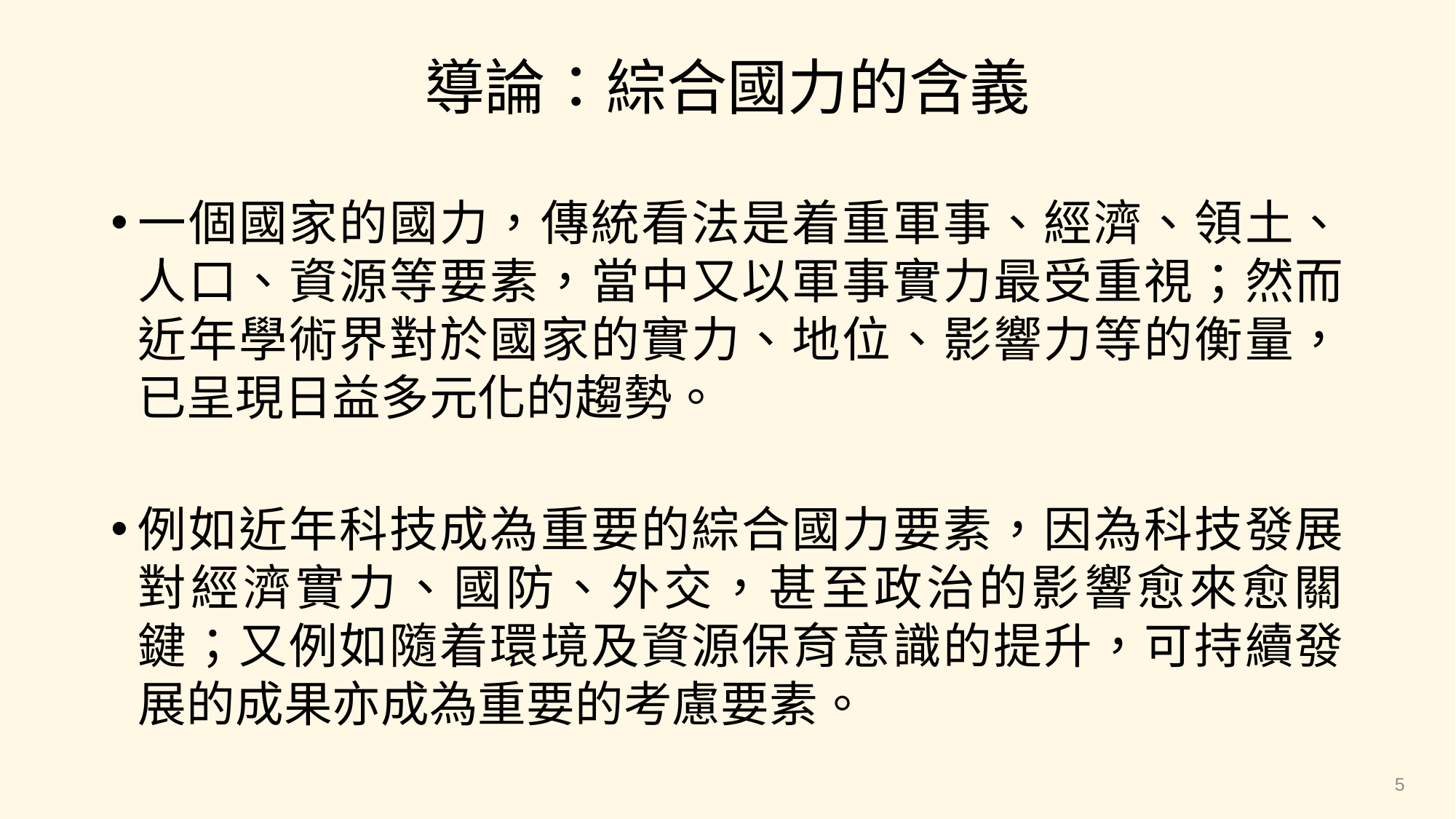

# 導論：綜合國力的含義
一個國家的國力，傳統看法是着重軍事、經濟、領土、人口、資源等要素，當中又以軍事實力最受重視；然而近年學術界對於國家的實力、地位、影響力等的衡量，已呈現日益多元化的趨勢。

例如近年科技成為重要的綜合國力要素，因為科技發展對經濟實力、國防、外交，甚至政治的影響愈來愈關鍵；又例如隨着環境及資源保育意識的提升，可持續發展的成果亦成為重要的考慮要素。